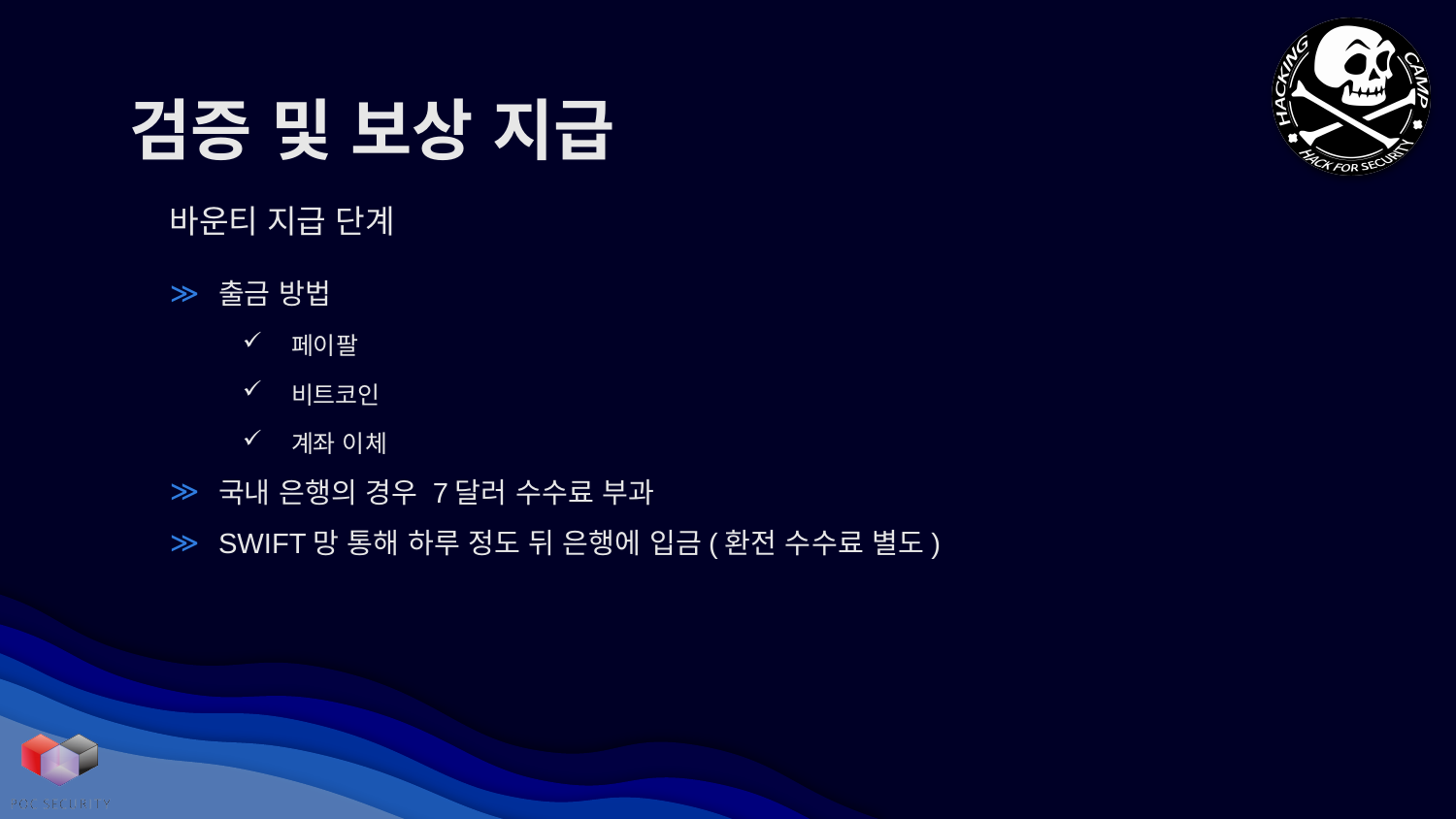

# 검증 및 보상 지급
바운티 지급 단계
출금 방법
페이팔
비트코인
계좌 이체
국내 은행의 경우 7달러 수수료 부과
SWIFT망 통해 하루 정도 뒤 은행에 입금(환전 수수료 별도)